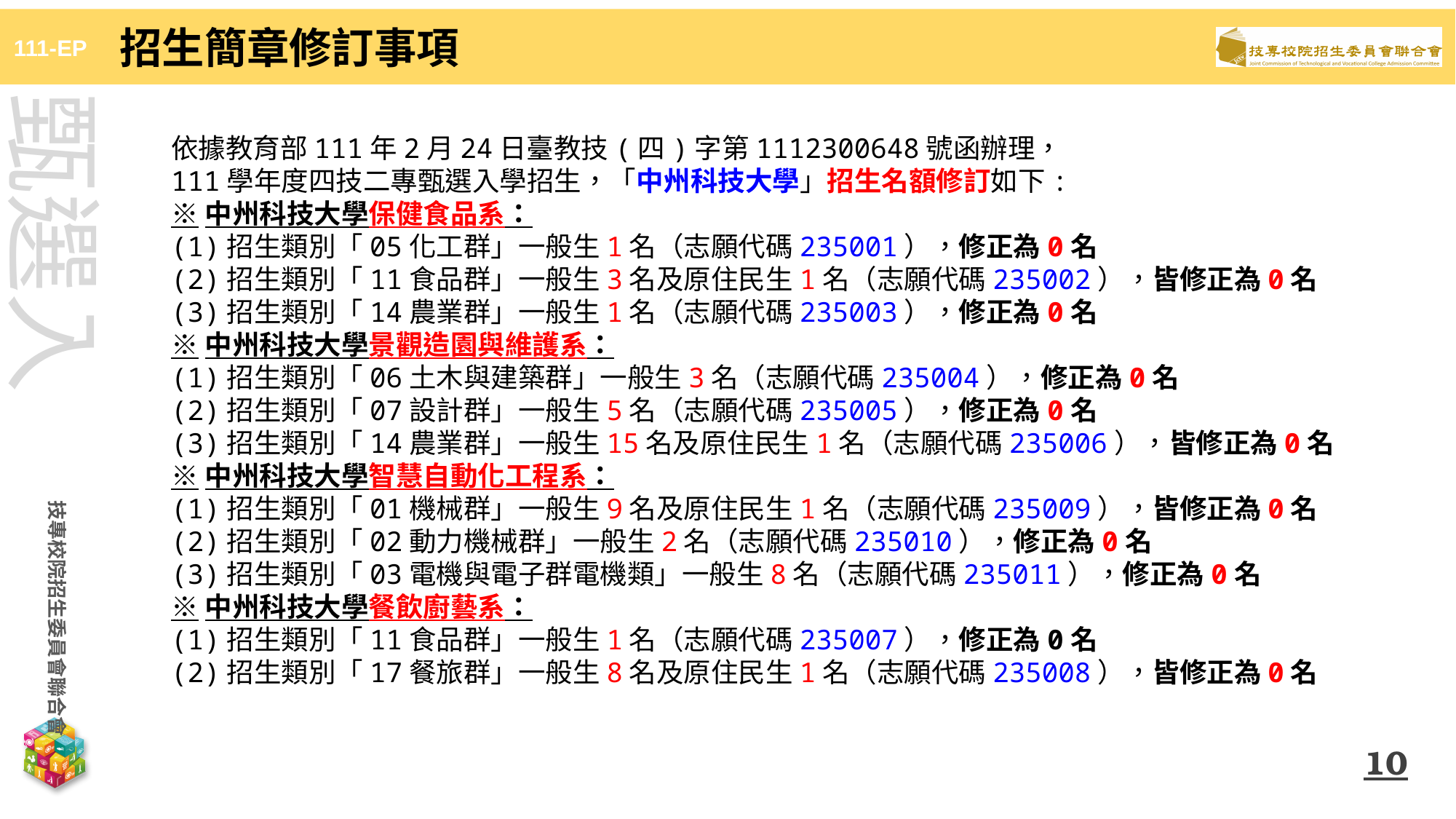

招生簡章修訂事項
依據教育部111年2月24日臺教技(四)字第1112300648號函辦理，
111學年度四技二專甄選入學招生，「中州科技大學」招生名額修訂如下:
※中州科技大學保健食品系：
(1)招生類別「05化工群」一般生1名（志願代碼235001），修正為0名
(2)招生類別「11食品群」一般生3名及原住民生1名（志願代碼235002），皆修正為0名
(3)招生類別「14農業群」一般生1名（志願代碼235003），修正為0名
※中州科技大學景觀造園與維護系：
(1)招生類別「06土木與建築群」一般生3名（志願代碼235004），修正為0名
(2)招生類別「07設計群」一般生5名（志願代碼235005），修正為0名
(3)招生類別「14農業群」一般生15名及原住民生1名（志願代碼235006），皆修正為0名
※中州科技大學智慧自動化工程系：
(1)招生類別「01機械群」一般生9名及原住民生1名（志願代碼235009），皆修正為0名
(2)招生類別「02動力機械群」一般生2名（志願代碼235010），修正為0名
(3)招生類別「03電機與電子群電機類」一般生8名（志願代碼235011），修正為0名
※中州科技大學餐飲廚藝系：
(1)招生類別「11食品群」一般生1名（志願代碼235007），修正為0名
(2)招生類別「17餐旅群」一般生8名及原住民生1名（志願代碼235008），皆修正為0名